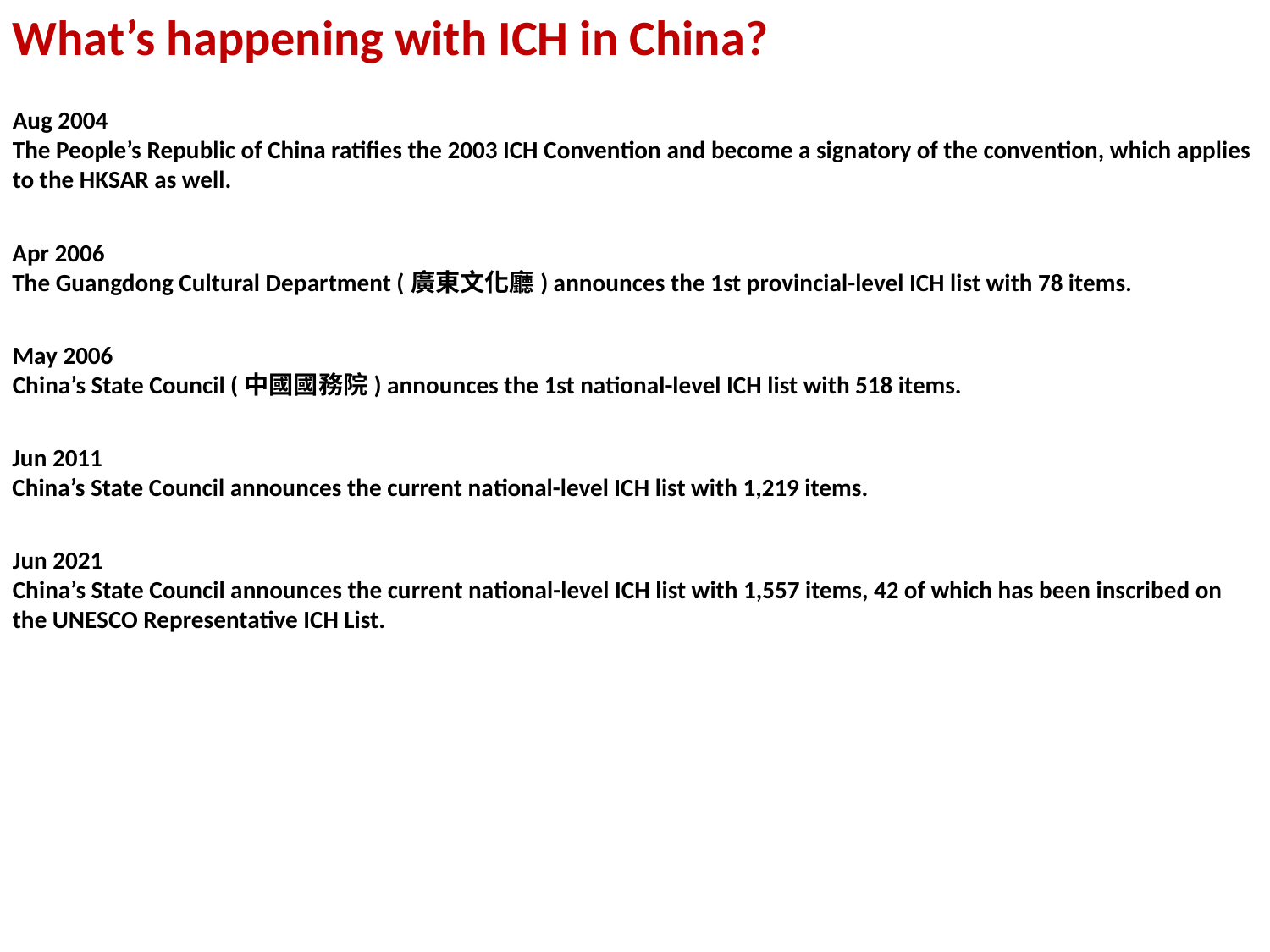

What’s happening with ICH in China?

Aug 2004
The People’s Republic of China ratifies the 2003 ICH Convention and become a signatory of the convention, which applies to the HKSAR as well.

Apr 2006
The Guangdong Cultural Department (廣東文化廳) announces the 1st provincial-level ICH list with 78 items.

May 2006
China’s State Council (中國國務院) announces the 1st national-level ICH list with 518 items.

Jun 2011
China’s State Council announces the current national-level ICH list with 1,219 items.

Jun 2021
China’s State Council announces the current national-level ICH list with 1,557 items, 42 of which has been inscribed on the UNESCO Representative ICH List.